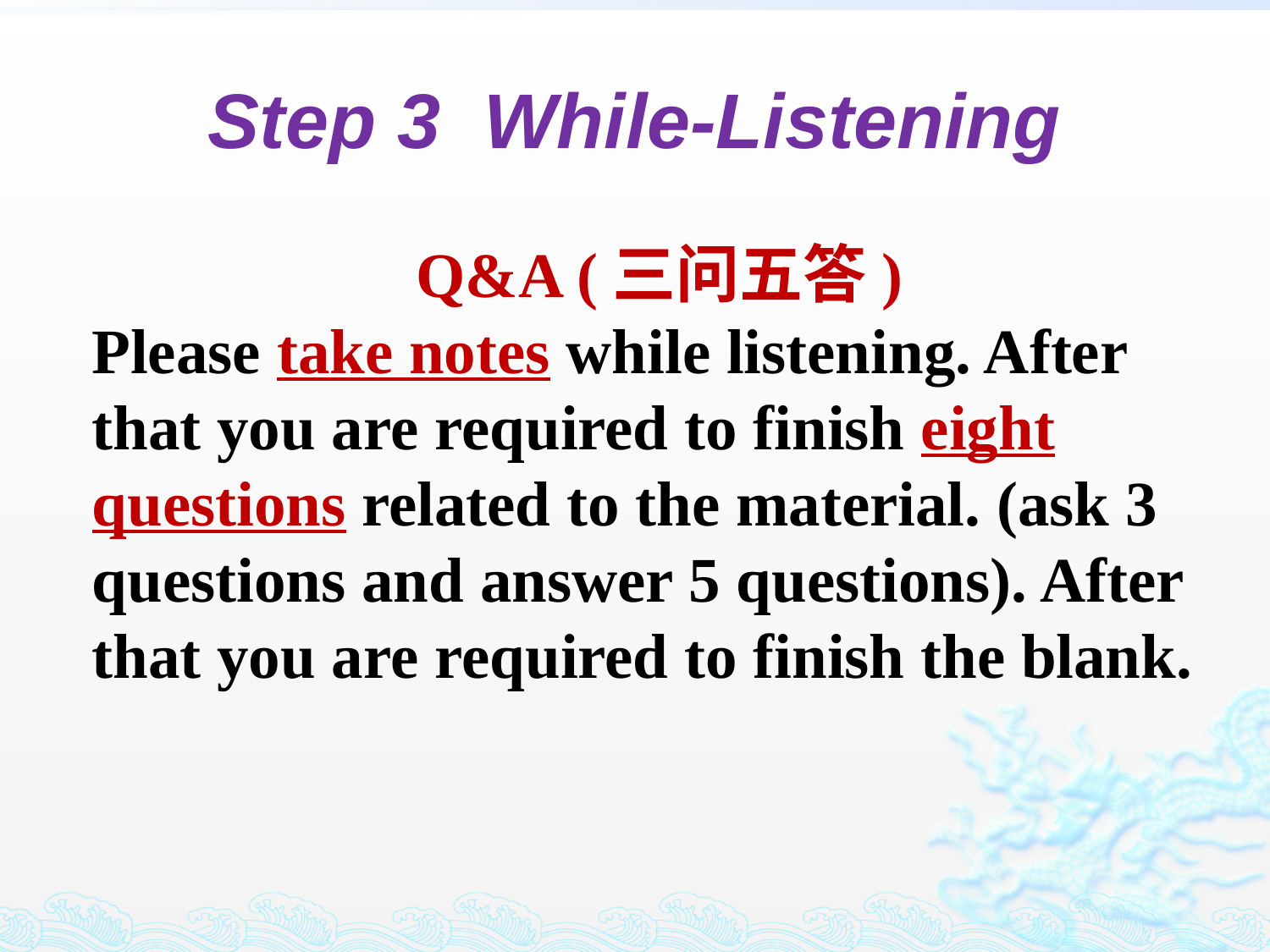

# Step 3  While-Listening
Q&A (三问五答)
Please take notes while listening. After that you are required to finish eight questions related to the material. (ask 3 questions and answer 5 questions). After that you are required to finish the blank.